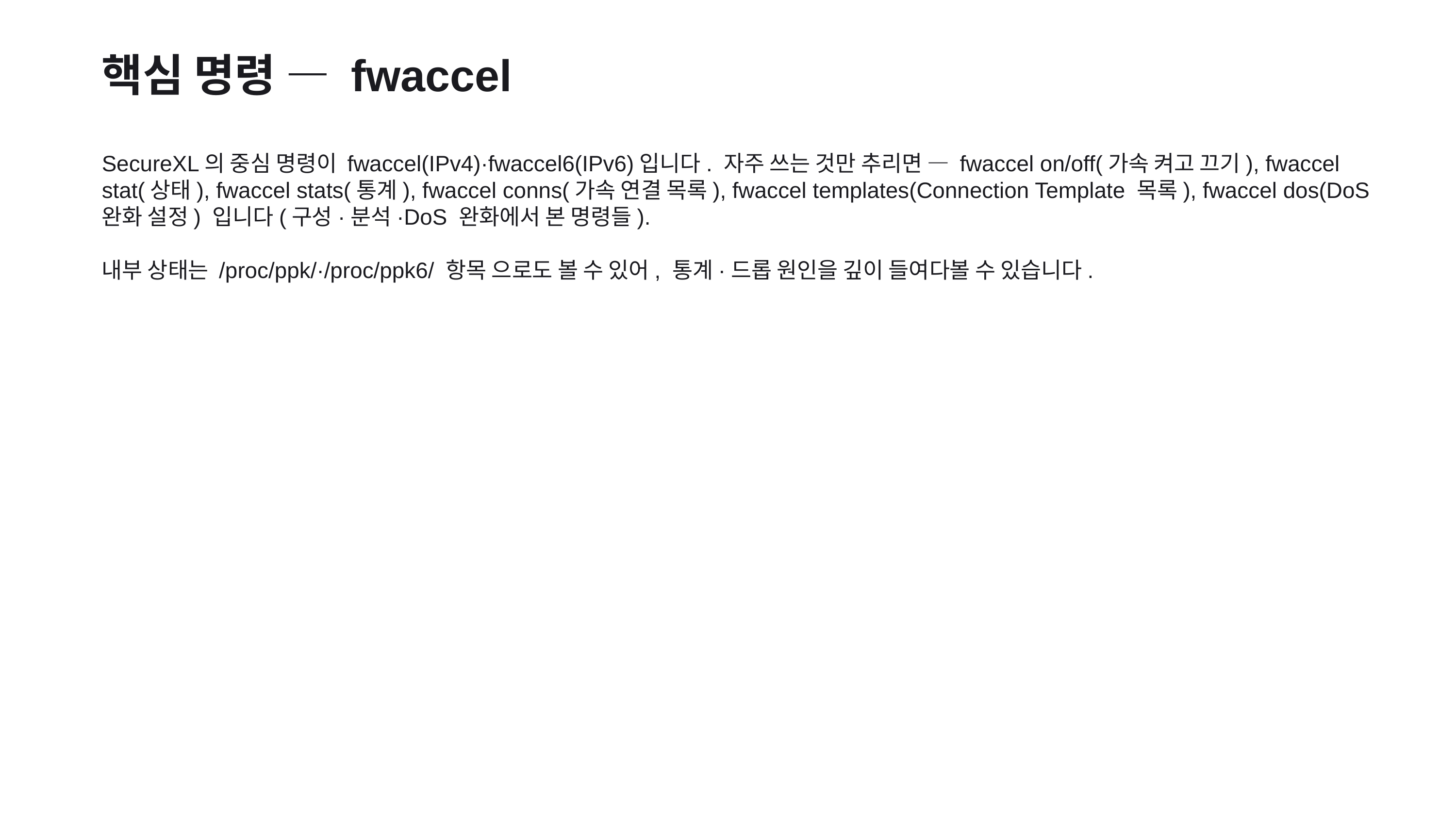

핵심 명령 — fwaccel
SecureXL의 중심 명령이 fwaccel(IPv4)·fwaccel6(IPv6)입니다. 자주 쓰는 것만 추리면 — fwaccel on/off(가속 켜고 끄기), fwaccel stat(상태), fwaccel stats(통계), fwaccel conns(가속 연결 목록), fwaccel templates(Connection Template 목록), fwaccel dos(DoS 완화 설정) 입니다(구성·분석·DoS 완화에서 본 명령들).

내부 상태는 /proc/ppk/·/proc/ppk6/ 항목 으로도 볼 수 있어, 통계·드롭 원인을 깊이 들여다볼 수 있습니다.